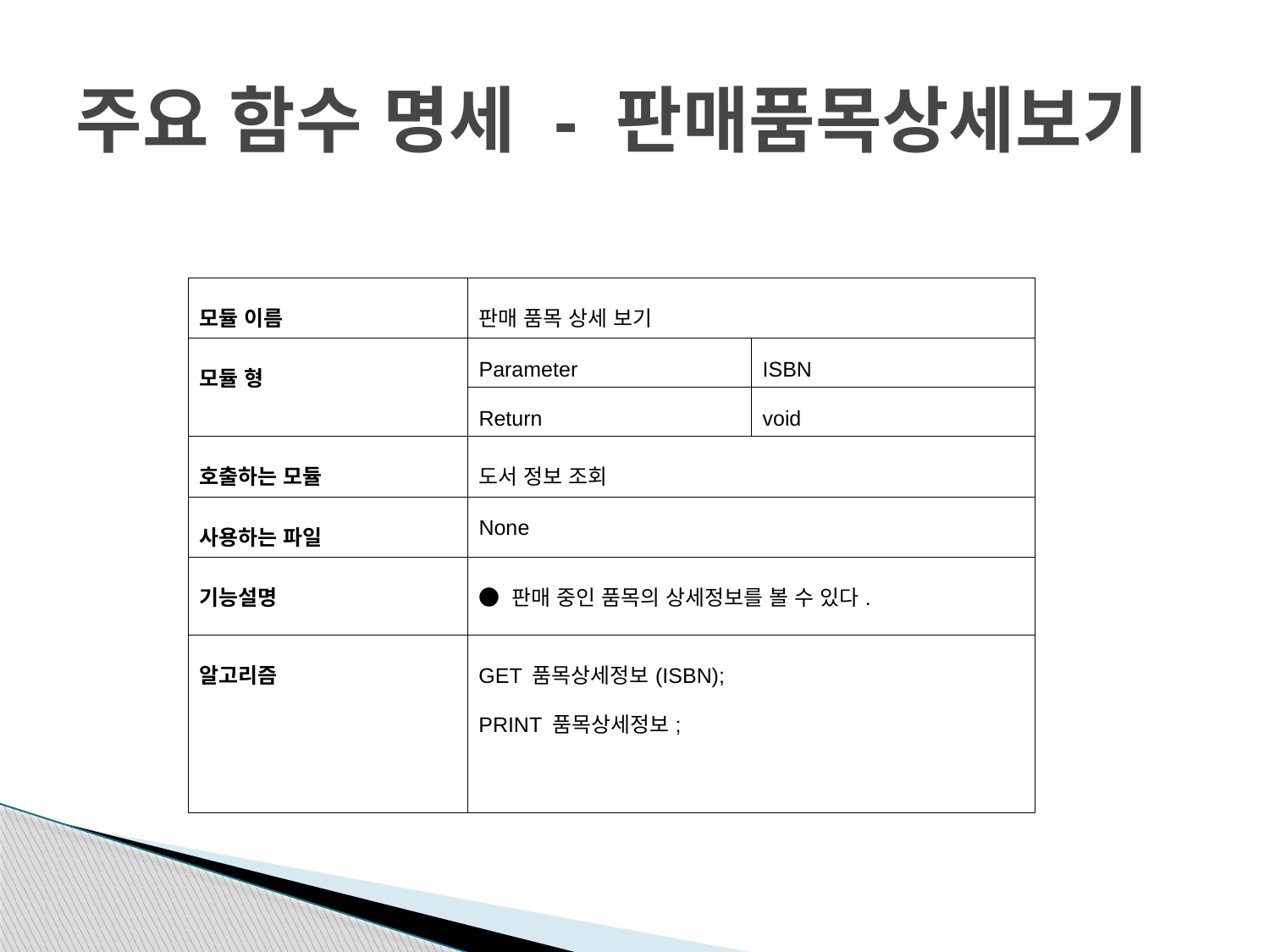

# 주요 함수 명세 - 판매품목상세보기
| 모듈 이름 | 판매 품목 상세 보기 |  |
| --- | --- | --- |
| 모듈 형 | Parameter | ISBN |
|  | Return | void |
| 호출하는 모듈 | 도서 정보 조회 |  |
| 사용하는 파일 | None |  |
| 기능설명 | ● 판매 중인 품목의 상세정보를 볼 수 있다. |  |
| 알고리즘 | GET 품목상세정보(ISBN); PRINT 품목상세정보; |  |